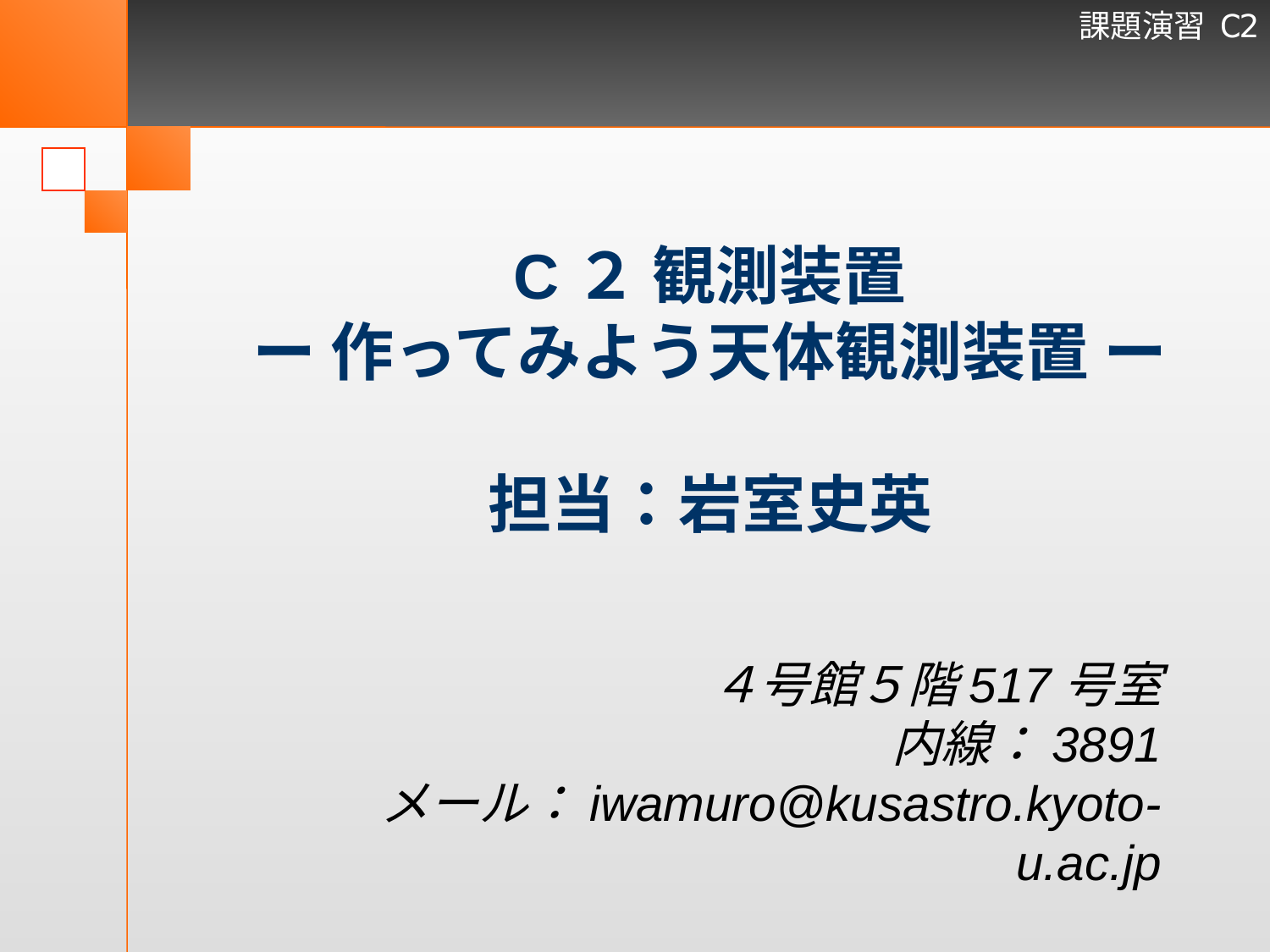

# C２ 観測装置 ー 作ってみよう天体観測装置 ー 担当：岩室史英
４号館５階517号室
内線：3891
メール：iwamuro@kusastro.kyoto-u.ac.jp